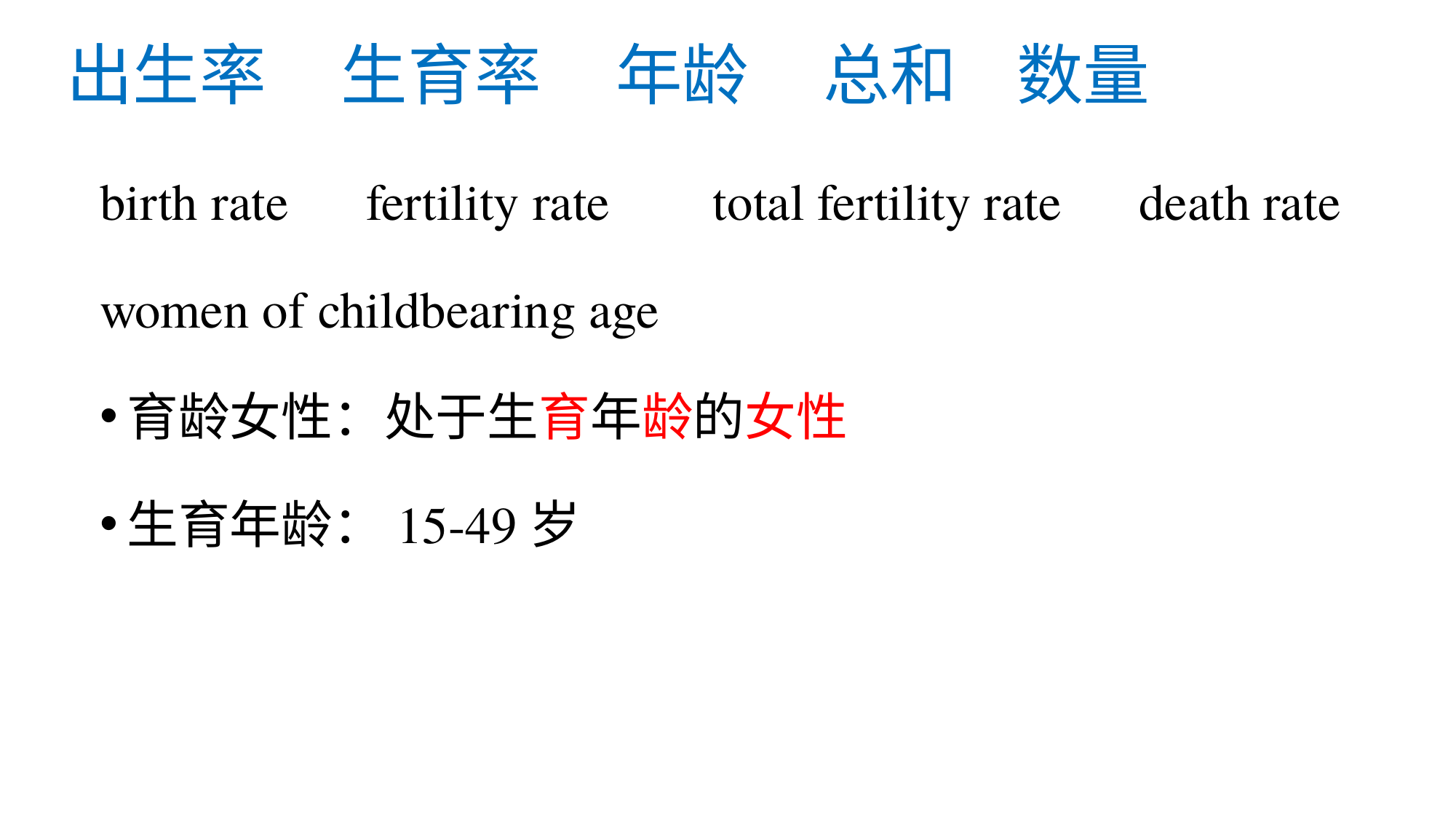

# 出生率     生育率     年龄     总和    数量
birth rate      fertility rate        total fertility rate      death rate
women of childbearing age
育龄女性：处于生育年龄的女性
生育年龄：15-49岁